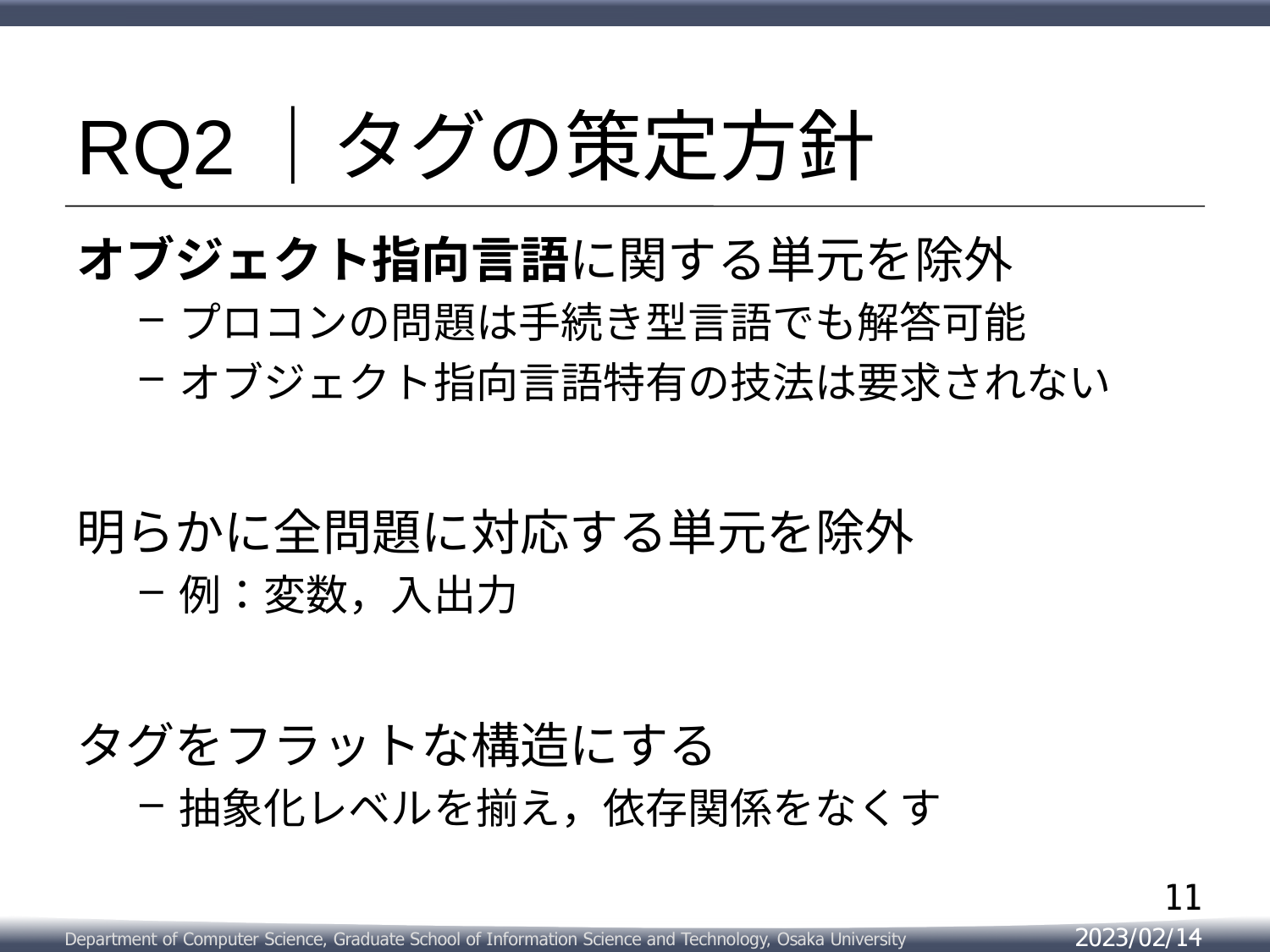

# RQ2｜タグの策定方針
オブジェクト指向言語に関する単元を除外
プロコンの問題は手続き型言語でも解答可能
オブジェクト指向言語特有の技法は要求されない

明らかに全問題に対応する単元を除外
例：変数，入出力

タグをフラットな構造にする
抽象化レベルを揃え，依存関係をなくす
11
2023/02/14